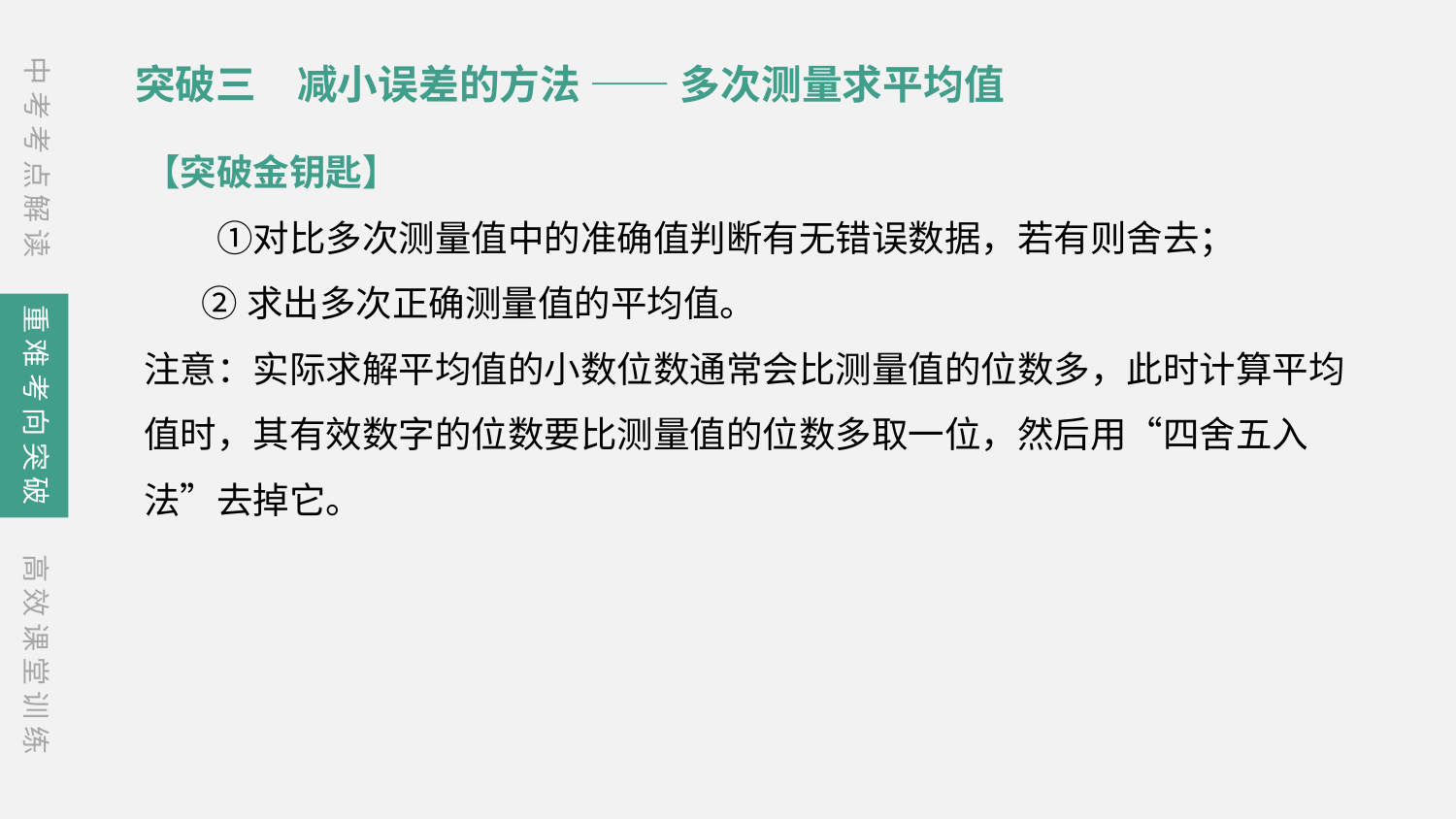

突破三　减小误差的方法 —— 多次测量求平均值
中考考点解读
【突破金钥匙】
　　①对比多次测量值中的准确值判断有无错误数据，若有则舍去；
       ②求出多次正确测量值的平均值。
注意：实际求解平均值的小数位数通常会比测量值的位数多，此时计算平均值时，其有效数字的位数要比测量值的位数多取一位，然后用“四舍五入法”去掉它。
重难考向突破

高效课堂训练